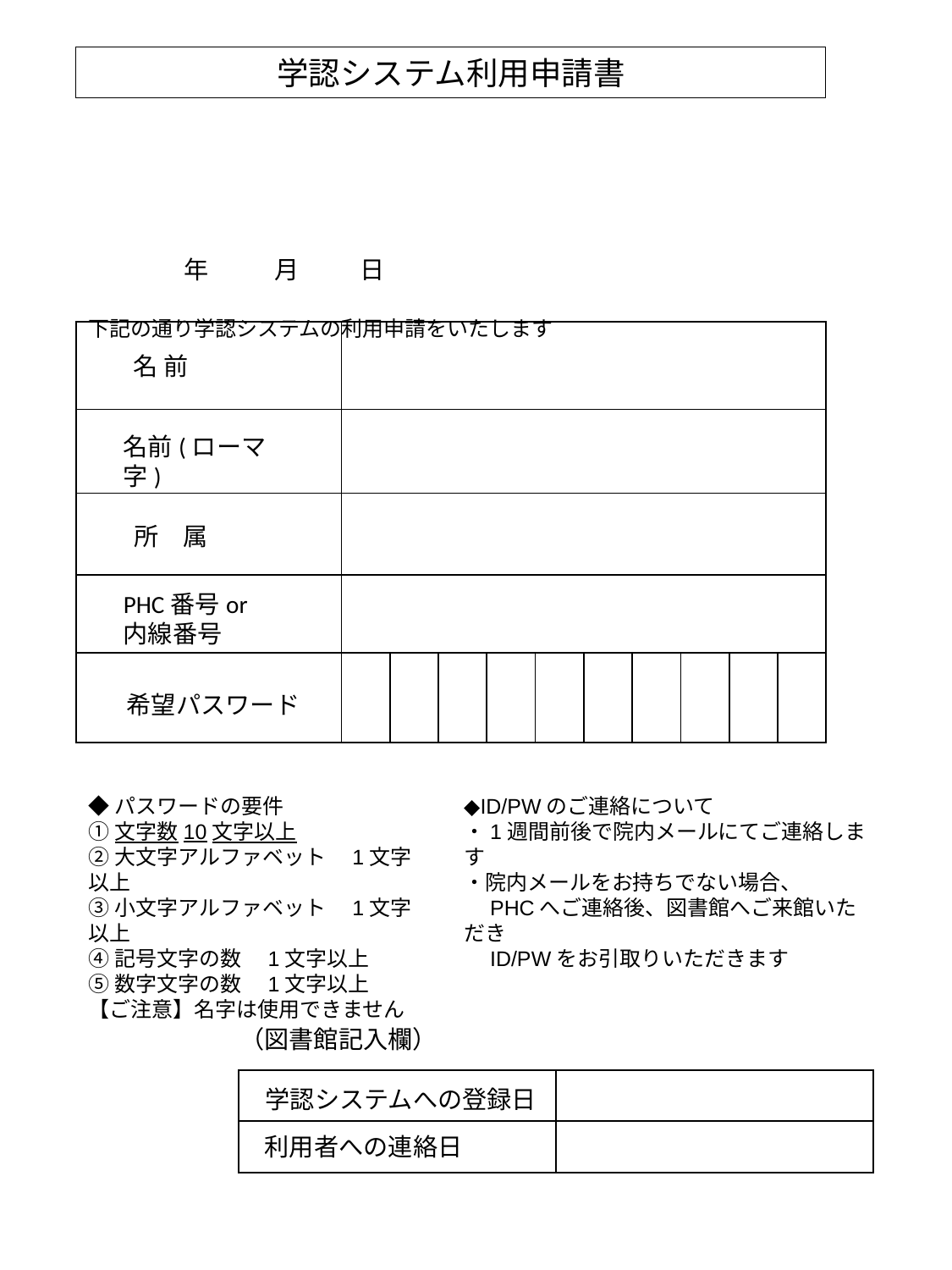

学認システム利用申請書

　　　　　　　　　　　　　　　　　　　　　　　　　年　 　  月　  　日

下記の通り学認システムの利用申請をいたします
| 指名 |  |  |  |  |  |  |  |  |  |  |
| --- | --- | --- | --- | --- | --- | --- | --- | --- | --- | --- |
|  |  |  |  |  |  |  |  |  |  |  |
|  |  |  |  |  |  |  |  |  |  |  |
|  |  |  |  |  |  |  |  |  |  |  |
|  |  |  |  |  |  |  |  |  |  |  |
名 前
名前(ローマ字)
所　属
PHC番号or
内線番号
希望パスワード
◆パスワードの要件
①文字数10文字以上
②大文字アルファベット　1文字以上
③小文字アルファベット　1文字以上
④記号文字の数　1文字以上
⑤数字文字の数　1文字以上
【ご注意】名字は使用できません

◆ID/PWのご連絡について
・1週間前後で院内メールにてご連絡します
・院内メールをお持ちでない場合、
　PHCへご連絡後、図書館へご来館いただき
　ID/PWをお引取りいただきます
（図書館記入欄）
|  |  |
| --- | --- |
|  |  |
学認システムへの登録日
利用者への連絡日